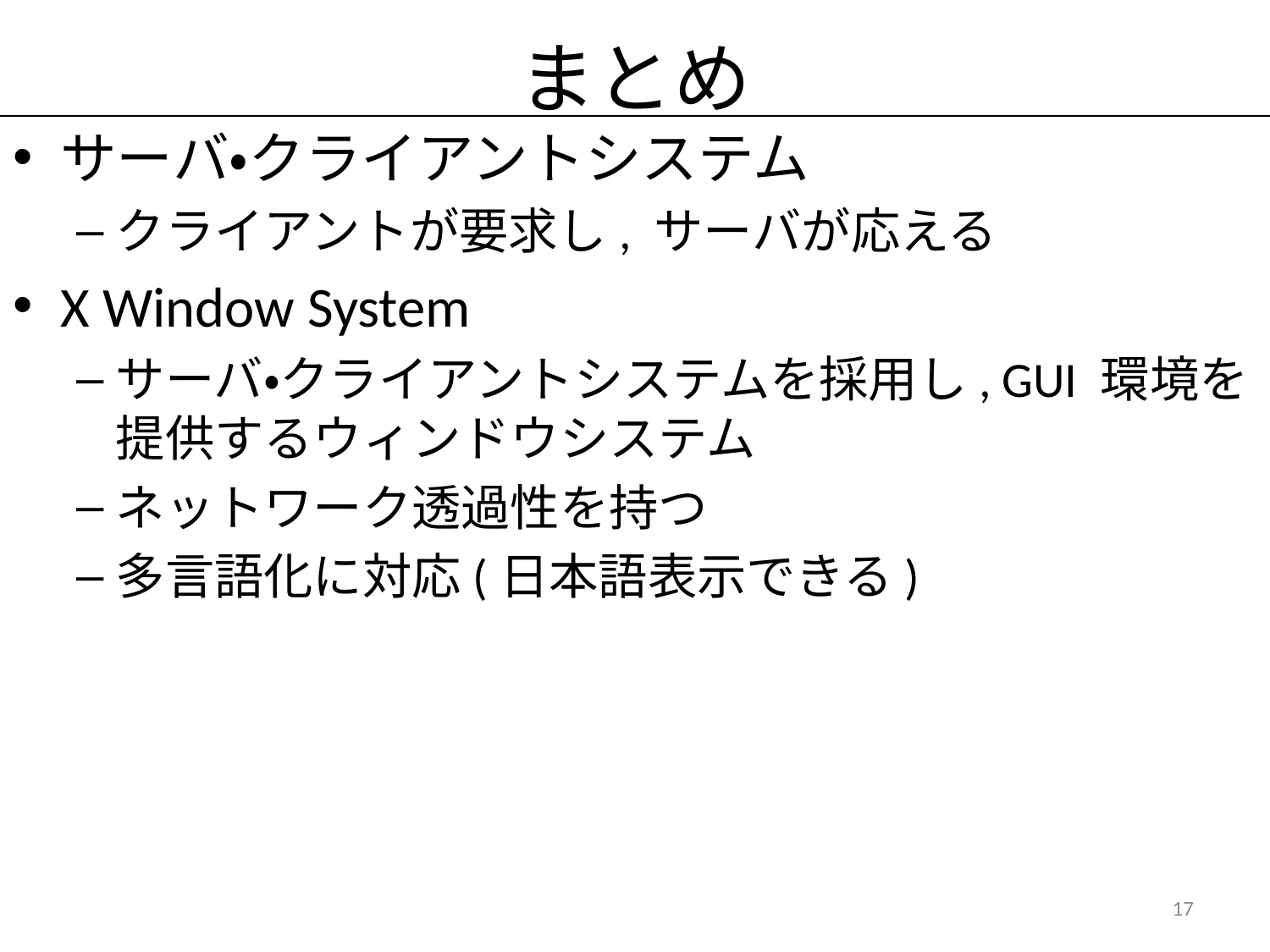

# まとめ
サーバ・クライアントシステム
クライアントが要求し, サーバが応える
X Window System
サーバ・クライアントシステムを採用し, GUI 環境を提供するウィンドウシステム
ネットワーク透過性を持つ
多言語化に対応(日本語表示できる)

17